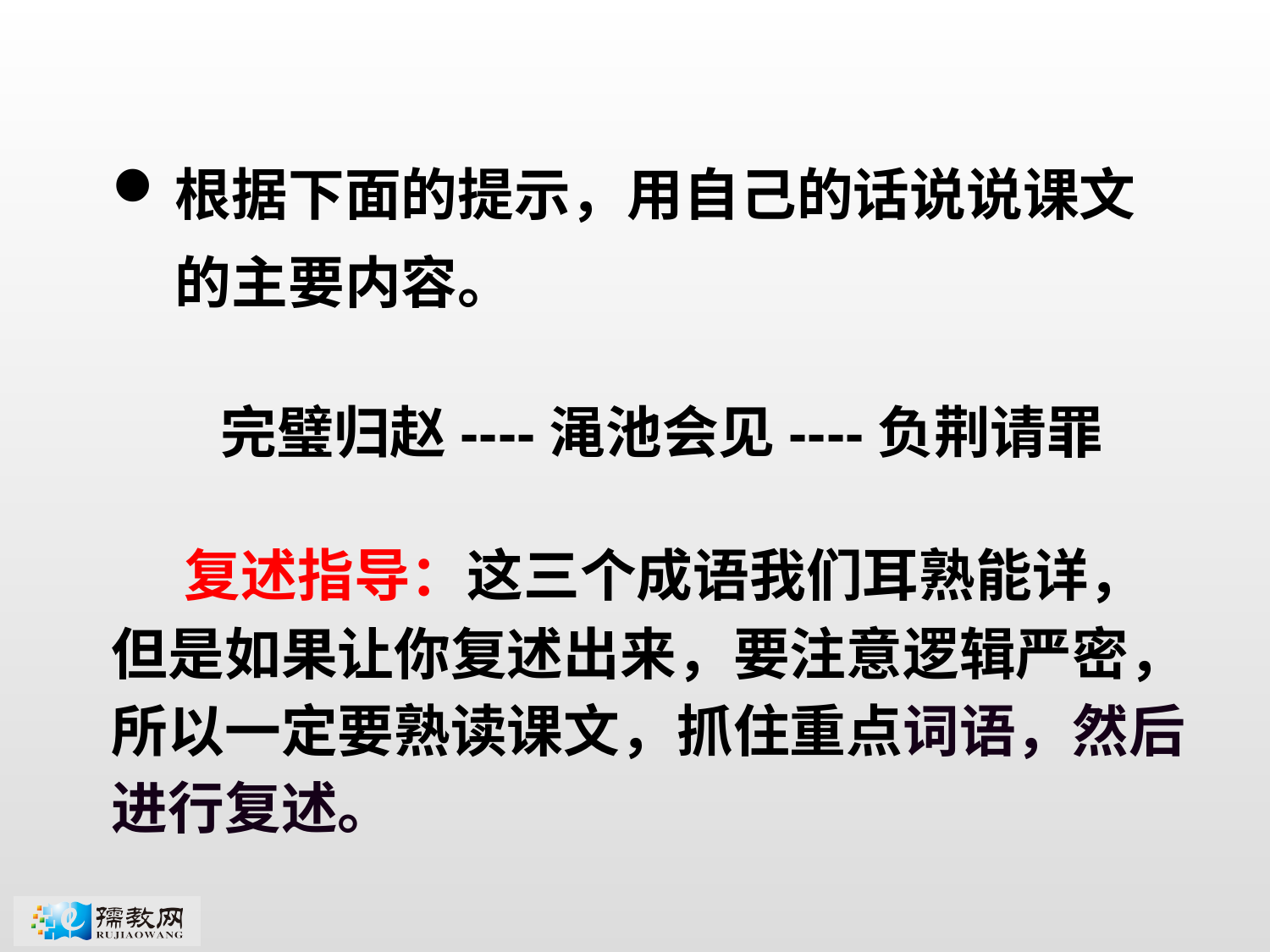

根据下面的提示，用自己的话说说课文的主要内容。
完璧归赵----渑池会见----负荆请罪
    复述指导：这三个成语我们耳熟能详，但是如果让你复述出来，要注意逻辑严密，所以一定要熟读课文，抓住重点词语，然后进行复述。